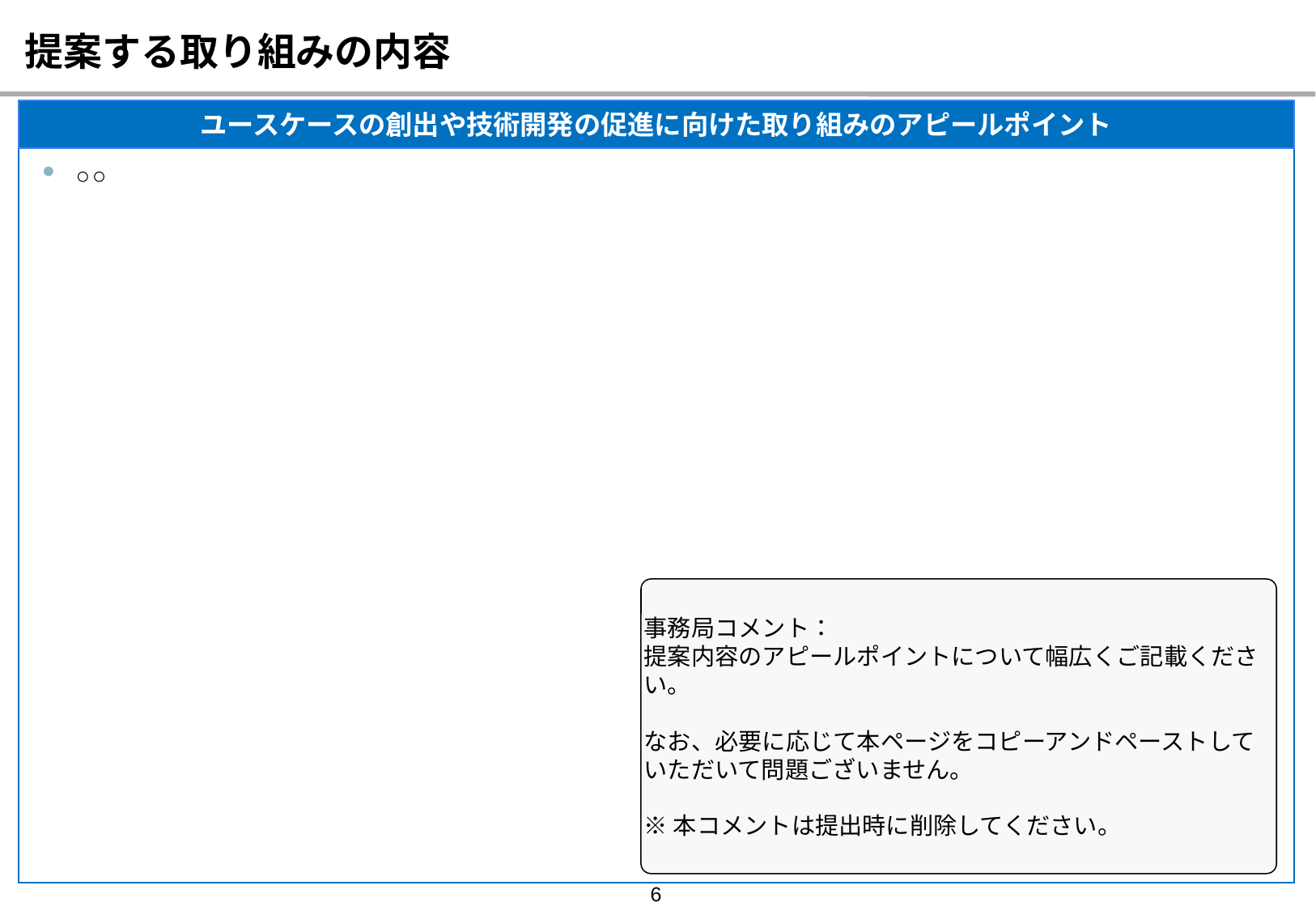

# 提案する取り組みの内容
ユースケースの創出や技術開発の促進に向けた取り組みのアピールポイント
○○
事務局コメント：
提案内容のアピールポイントについて幅広くご記載ください。

なお、必要に応じて本ページをコピーアンドペーストしていただいて問題ございません。

※本コメントは提出時に削除してください。